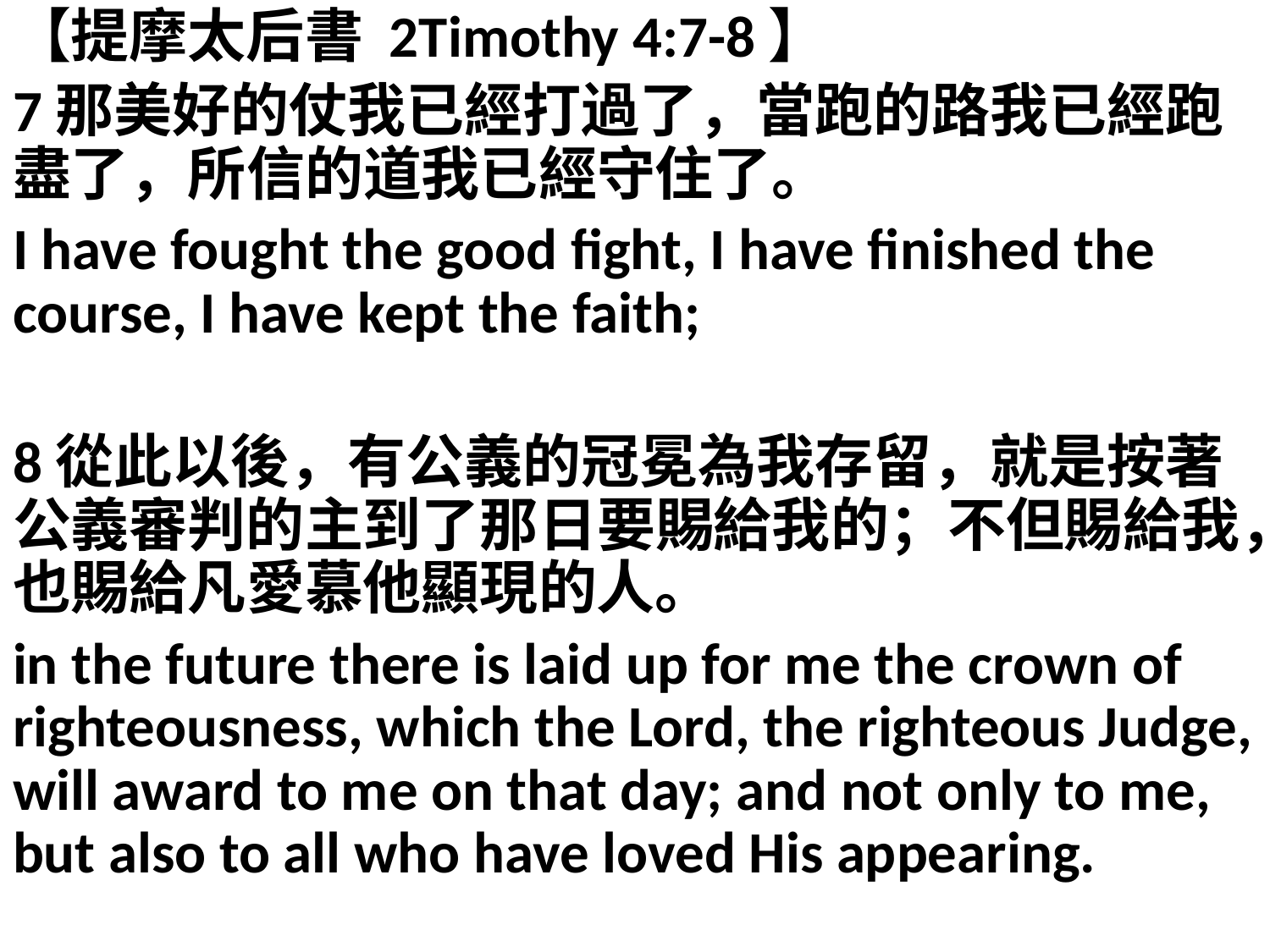

【提摩太后書 2Timothy 4:7-8】
7那美好的仗我已經打過了，當跑的路我已經跑盡了，所信的道我已經守住了。
I have fought the good fight, I have finished the course, I have kept the faith;

8從此以後，有公義的冠冕為我存留，就是按著公義審判的主到了那日要賜給我的；不但賜給我，也賜給凡愛慕他顯現的人。
in the future there is laid up for me the crown of righteousness, which the Lord, the righteous Judge, will award to me on that day; and not only to me, but also to all who have loved His appearing.